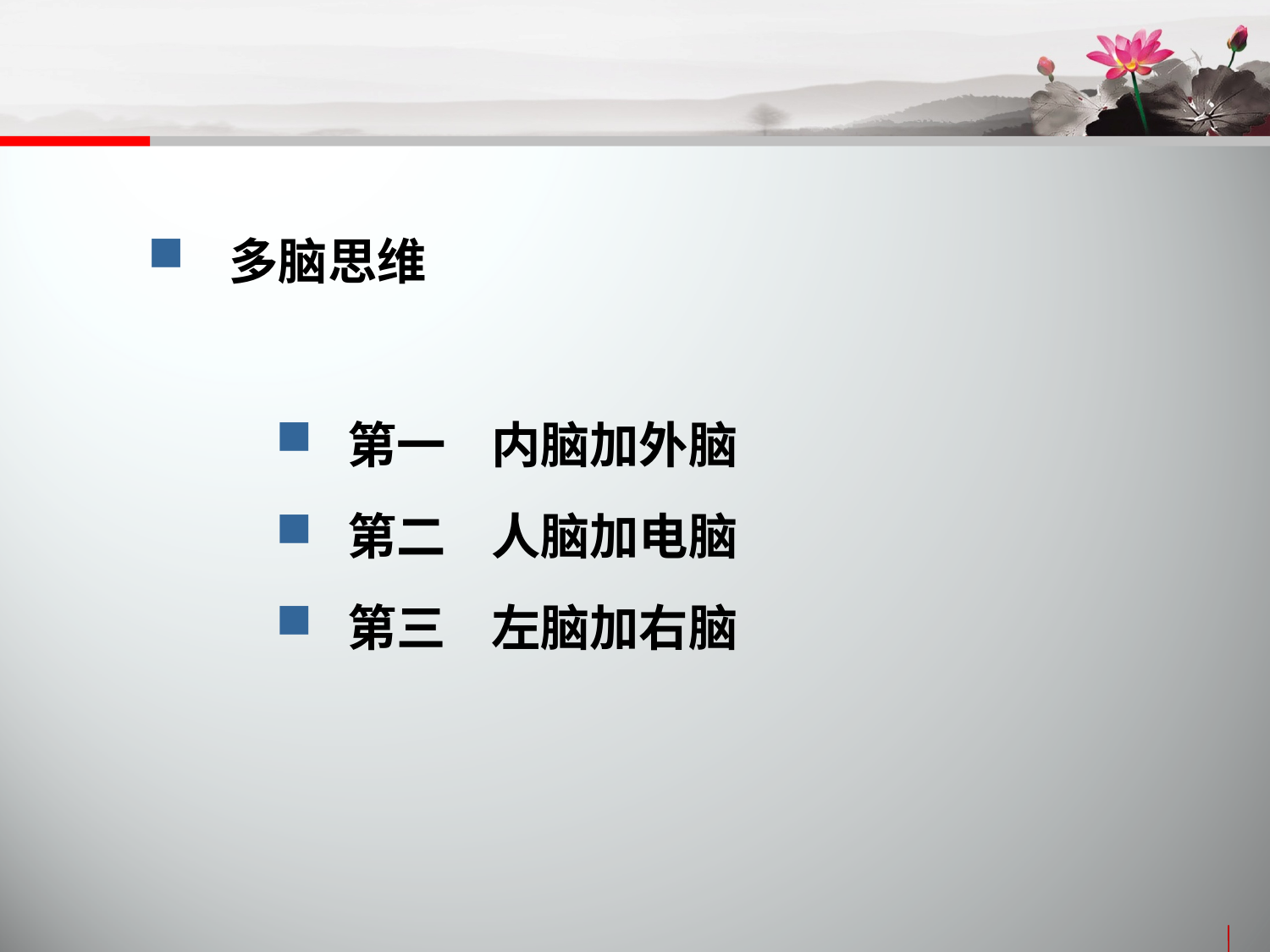

多脑思维

  第一    内脑加外脑
  第二    人脑加电脑
  第三    左脑加右脑